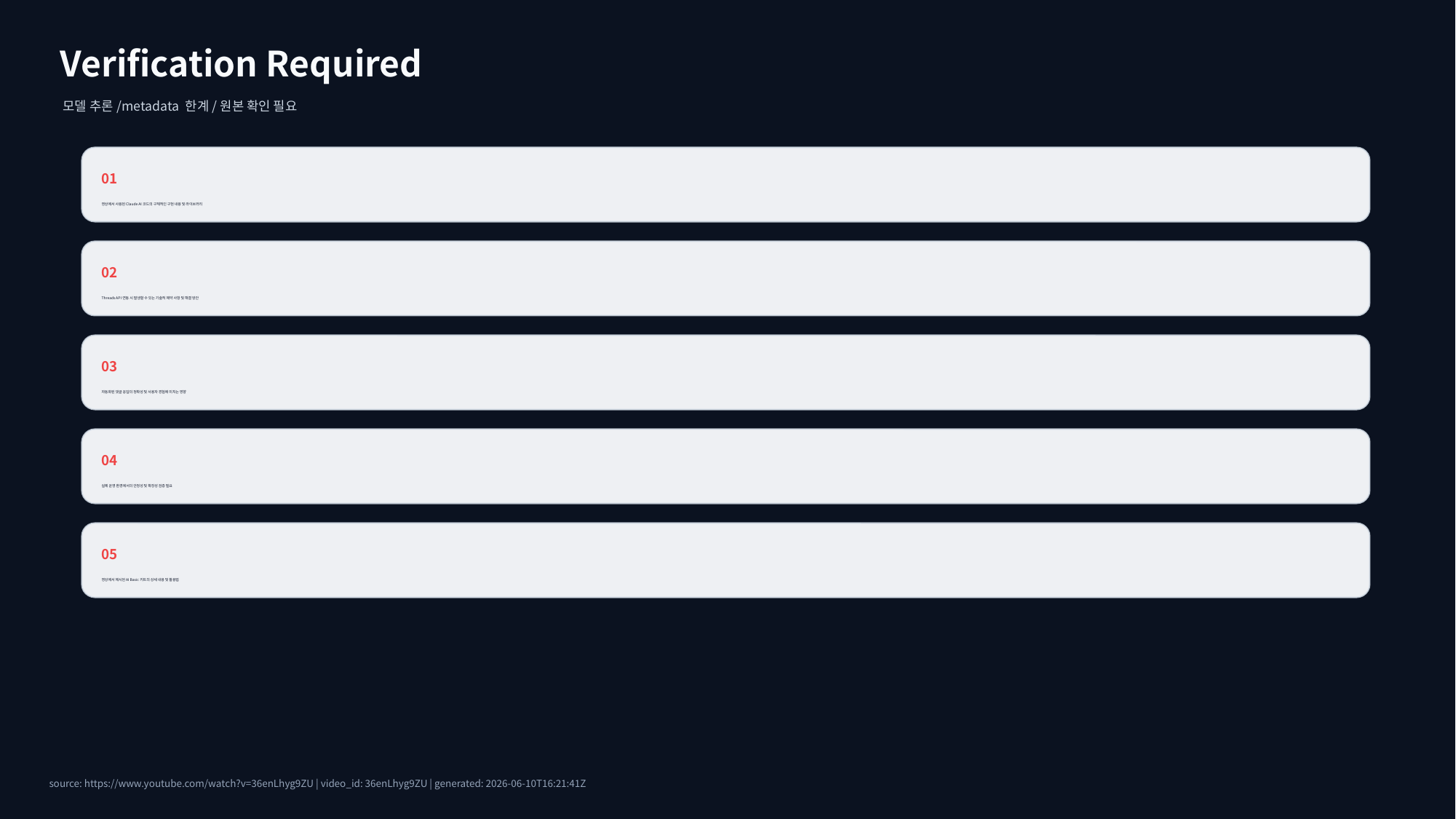

Verification Required
모델 추론/metadata 한계/원본 확인 필요

01
영상에서 사용된 Claude AI 코드의 구체적인 구현 내용 및 라이브러리

02
Threads API 연동 시 발생할 수 있는 기술적 제약 사항 및 해결 방안

03
자동화된 댓글 응답의 정확성 및 사용자 경험에 미치는 영향

04
실제 운영 환경에서의 안정성 및 확장성 검증 필요

05
영상에서 제시된 AI Basic 키트의 상세 내용 및 활용법
source: https://www.youtube.com/watch?v=36enLhyg9ZU | video_id: 36enLhyg9ZU | generated: 2026-06-10T16:21:41Z